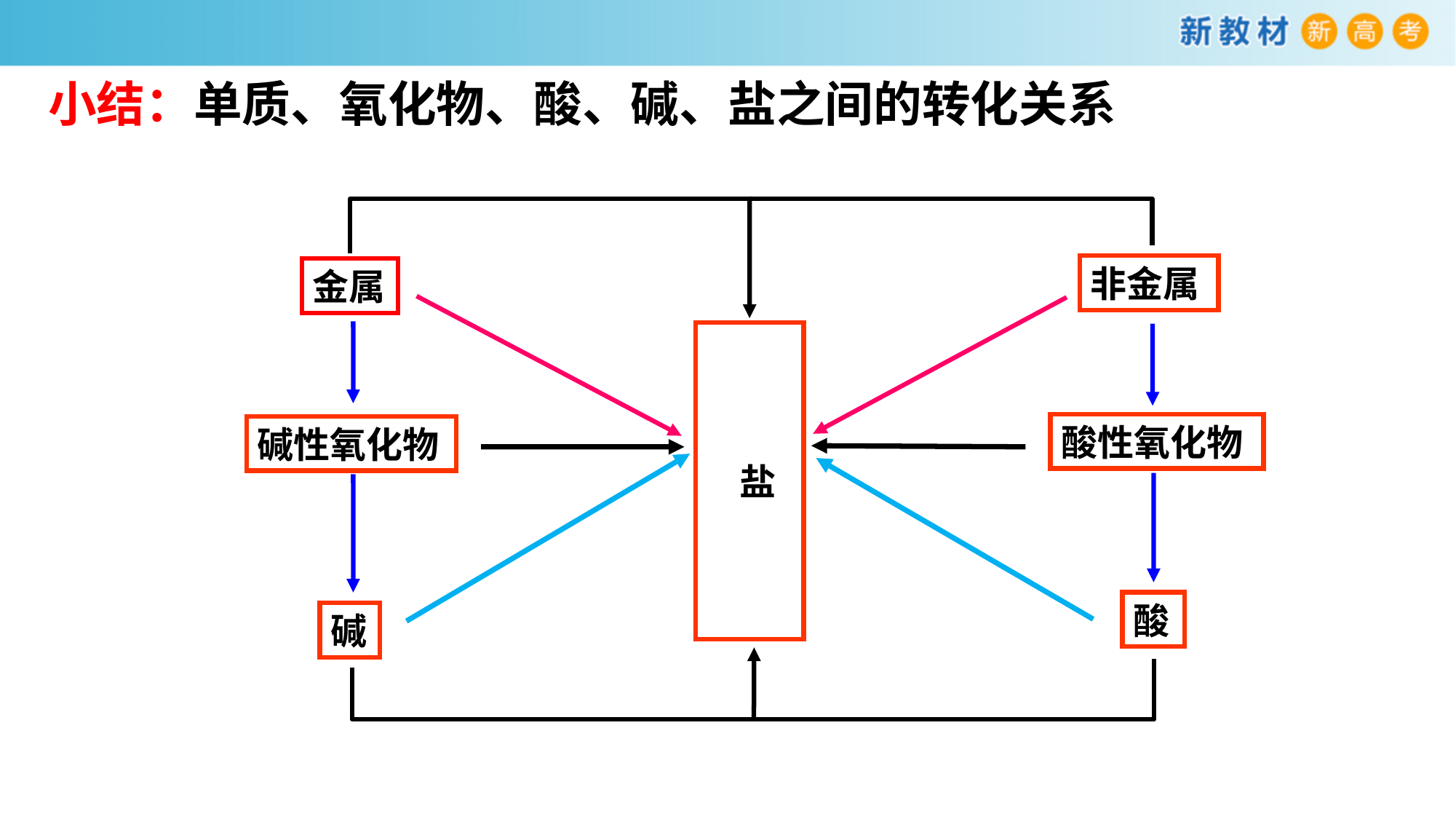

小结：单质、氧化物、酸、碱、盐之间的转化关系

非金属
金属

   盐

酸性氧化物
碱性氧化物

酸
碱